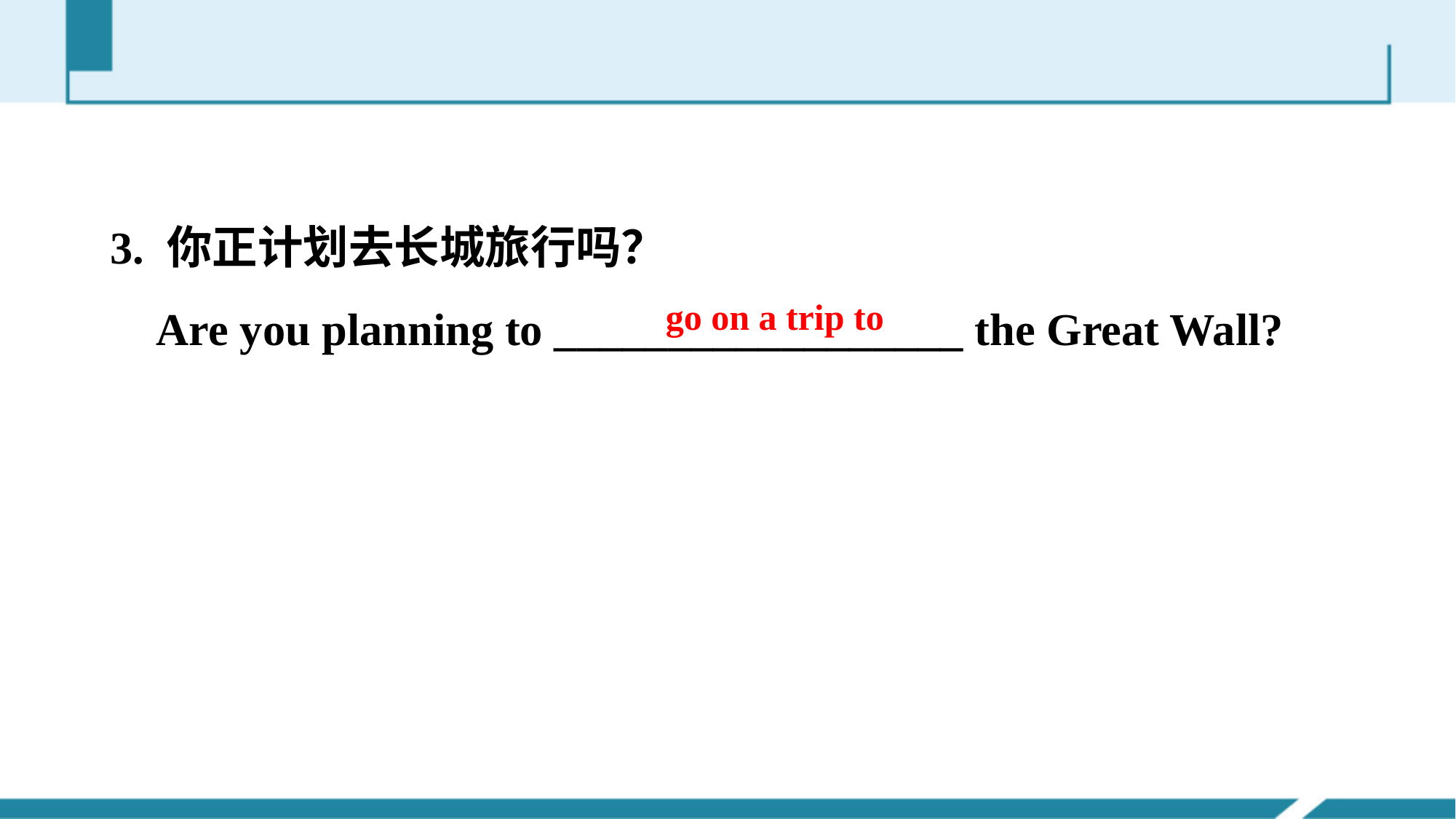

3. 你正计划去长城旅行吗？
    Are you planning to __________________ the Great Wall?
go on a trip to